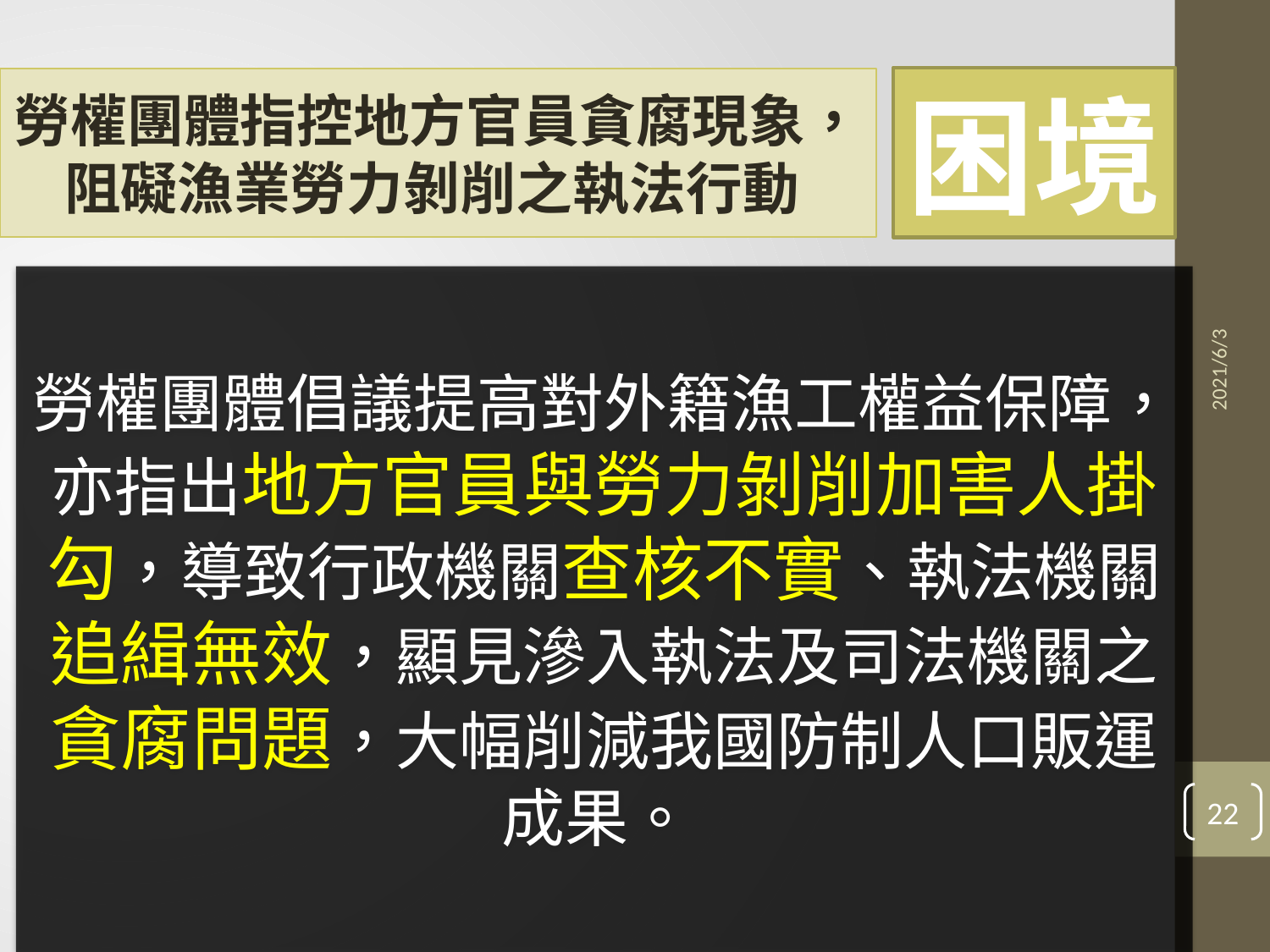

困境
勞權團體指控地方官員貪腐現象，阻礙漁業勞力剝削之執法行動
2021/6/3
勞權團體倡議提高對外籍漁工權益保障，亦指出地方官員與勞力剝削加害人掛勾，導致行政機關查核不實、執法機關追緝無效，顯見滲入執法及司法機關之貪腐問題，大幅削減我國防制人口販運成果。

22